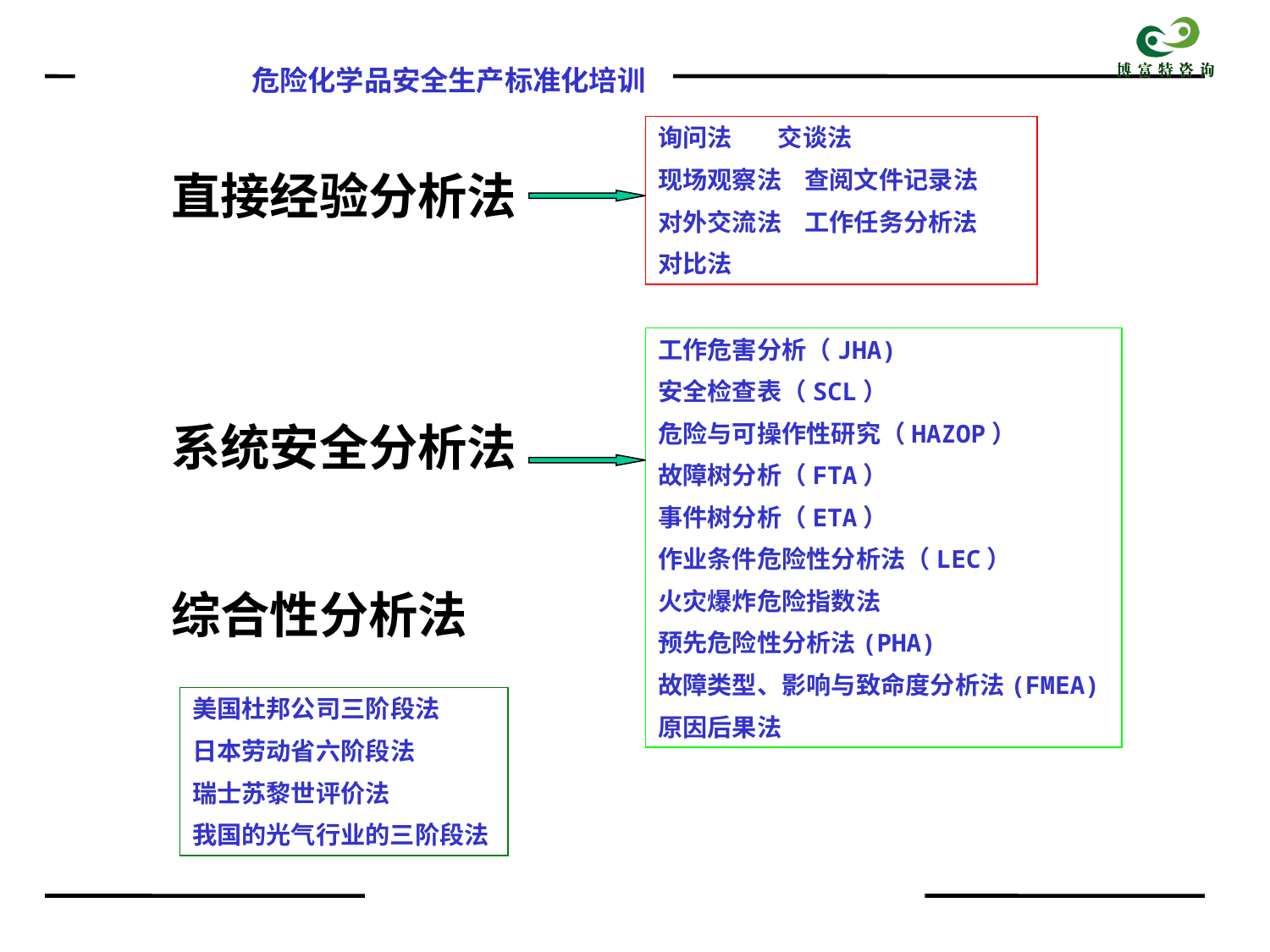

询问法        交谈法
现场观察法    查阅文件记录法
对外交流法    工作任务分析法
对比法
直接经验分析法

系统安全分析法

综合性分析法

工作危害分析（JHA)
安全检查表（SCL）
危险与可操作性研究（HAZOP）
故障树分析（FTA）
事件树分析（ETA）
作业条件危险性分析法（LEC）
火灾爆炸危险指数法
预先危险性分析法(PHA)
故障类型、影响与致命度分析法(FMEA)
原因后果法

美国杜邦公司三阶段法
日本劳动省六阶段法
瑞士苏黎世评价法
我国的光气行业的三阶段法